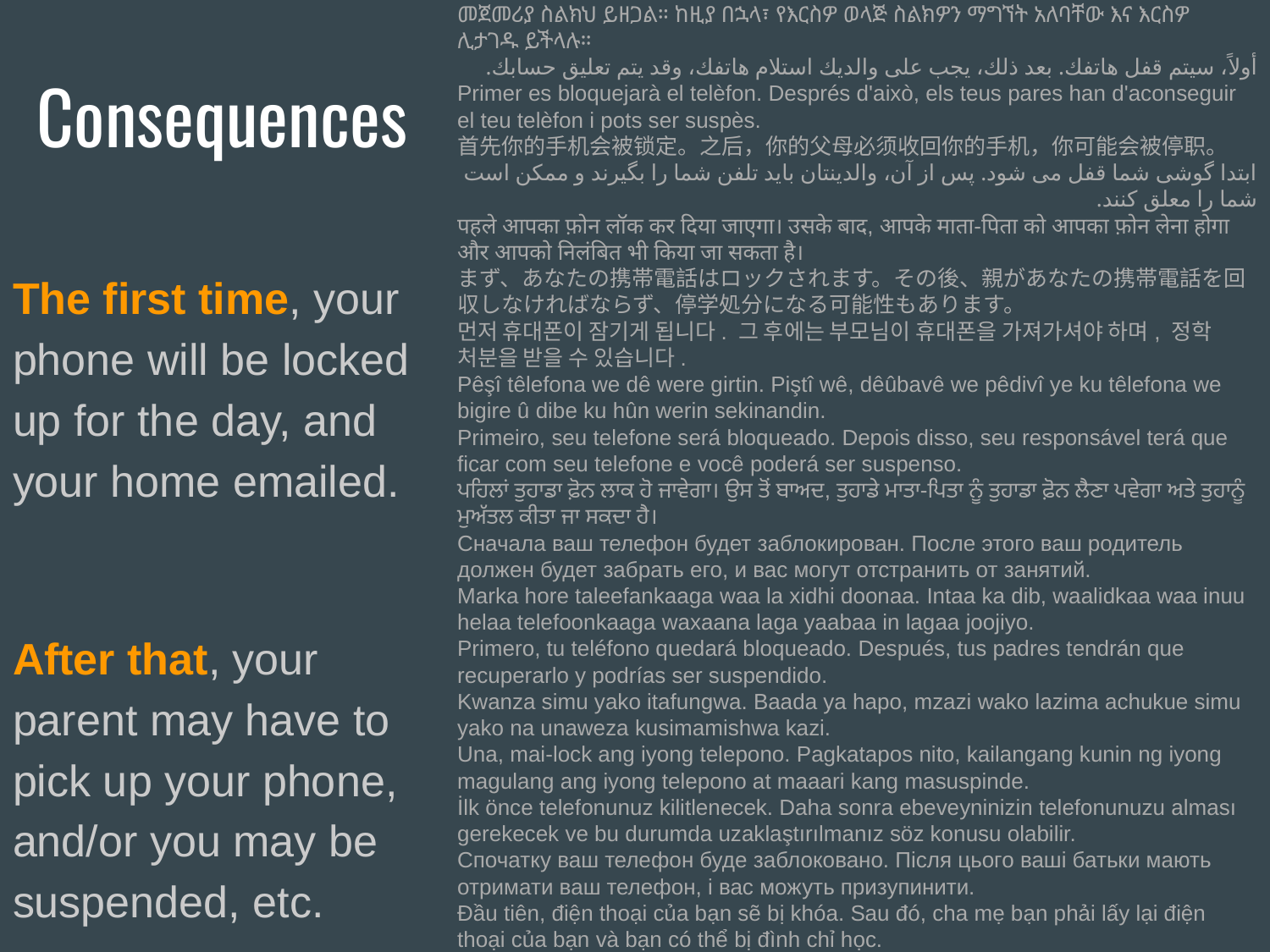

Consequences
መጀመሪያ ስልክህ ይዘጋል። ከዚያ በኋላ፣ የእርስዎ ወላጅ ስልክዎን ማግኘት አለባቸው እና እርስዎ ሊታገዱ ይችላሉ።
أولاً، سيتم قفل هاتفك. بعد ذلك، يجب على والديك استلام هاتفك، وقد يتم تعليق حسابك.
Primer es bloquejarà el telèfon. Després d'això, els teus pares han d'aconseguir el teu telèfon i pots ser suspès.
首先你的手机会被锁定。之后，你的父母必须收回你的手机，你可能会被停职。
ابتدا گوشی شما قفل می شود. پس از آن، والدینتان باید تلفن شما را بگیرند و ممکن است شما را معلق کنند.
पहले आपका फ़ोन लॉक कर दिया जाएगा। उसके बाद, आपके माता-पिता को आपका फ़ोन लेना होगा और आपको निलंबित भी किया जा सकता है।
まず、あなたの携帯電話はロックされます。その後、親があなたの携帯電話を回収しなければならず、停学処分になる可能性もあります。
먼저 휴대폰이 잠기게 됩니다. 그 후에는 부모님이 휴대폰을 가져가셔야 하며, 정학 처분을 받을 수 있습니다.
Pêşî têlefona we dê were girtin. Piştî wê, dêûbavê we pêdivî ye ku têlefona we bigire û dibe ku hûn werin sekinandin.
Primeiro, seu telefone será bloqueado. Depois disso, seu responsável terá que ficar com seu telefone e você poderá ser suspenso.
ਪਹਿਲਾਂ ਤੁਹਾਡਾ ਫ਼ੋਨ ਲਾਕ ਹੋ ਜਾਵੇਗਾ। ਉਸ ਤੋਂ ਬਾਅਦ, ਤੁਹਾਡੇ ਮਾਤਾ-ਪਿਤਾ ਨੂੰ ਤੁਹਾਡਾ ਫ਼ੋਨ ਲੈਣਾ ਪਵੇਗਾ ਅਤੇ ਤੁਹਾਨੂੰ ਮੁਅੱਤਲ ਕੀਤਾ ਜਾ ਸਕਦਾ ਹੈ।
Сначала ваш телефон будет заблокирован. После этого ваш родитель должен будет забрать его, и вас могут отстранить от занятий.
Marka hore taleefankaaga waa la xidhi doonaa. Intaa ka dib, waalidkaa waa inuu helaa telefoonkaaga waxaana laga yaabaa in lagaa joojiyo.
Primero, tu teléfono quedará bloqueado. Después, tus padres tendrán que recuperarlo y podrías ser suspendido.
Kwanza simu yako itafungwa. Baada ya hapo, mzazi wako lazima achukue simu yako na unaweza kusimamishwa kazi.
Una, mai-lock ang iyong telepono. Pagkatapos nito, kailangang kunin ng iyong magulang ang iyong telepono at maaari kang masuspinde.
İlk önce telefonunuz kilitlenecek. Daha sonra ebeveyninizin telefonunuzu alması gerekecek ve bu durumda uzaklaştırılmanız söz konusu olabilir.
Спочатку ваш телефон буде заблоковано. Після цього ваші батьки мають отримати ваш телефон, і вас можуть призупинити.
Đầu tiên, điện thoại của bạn sẽ bị khóa. Sau đó, cha mẹ bạn phải lấy lại điện thoại của bạn và bạn có thể bị đình chỉ học.
The first time, your phone will be locked up for the day, and your home emailed.

After that, your parent may have to pick up your phone, and/or you may be suspended, etc.